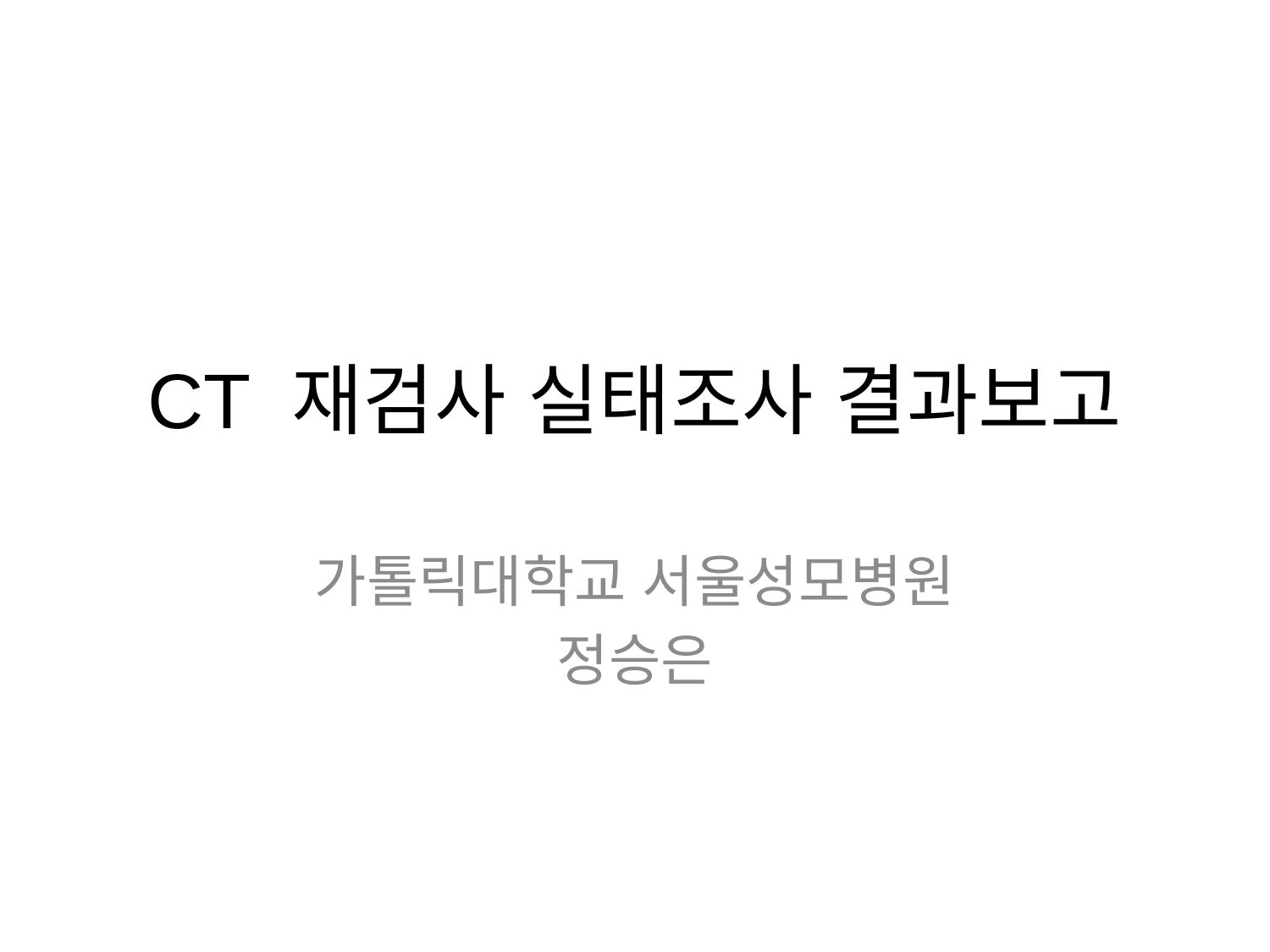

# CT 재검사 실태조사 결과보고
가톨릭대학교 서울성모병원
정승은